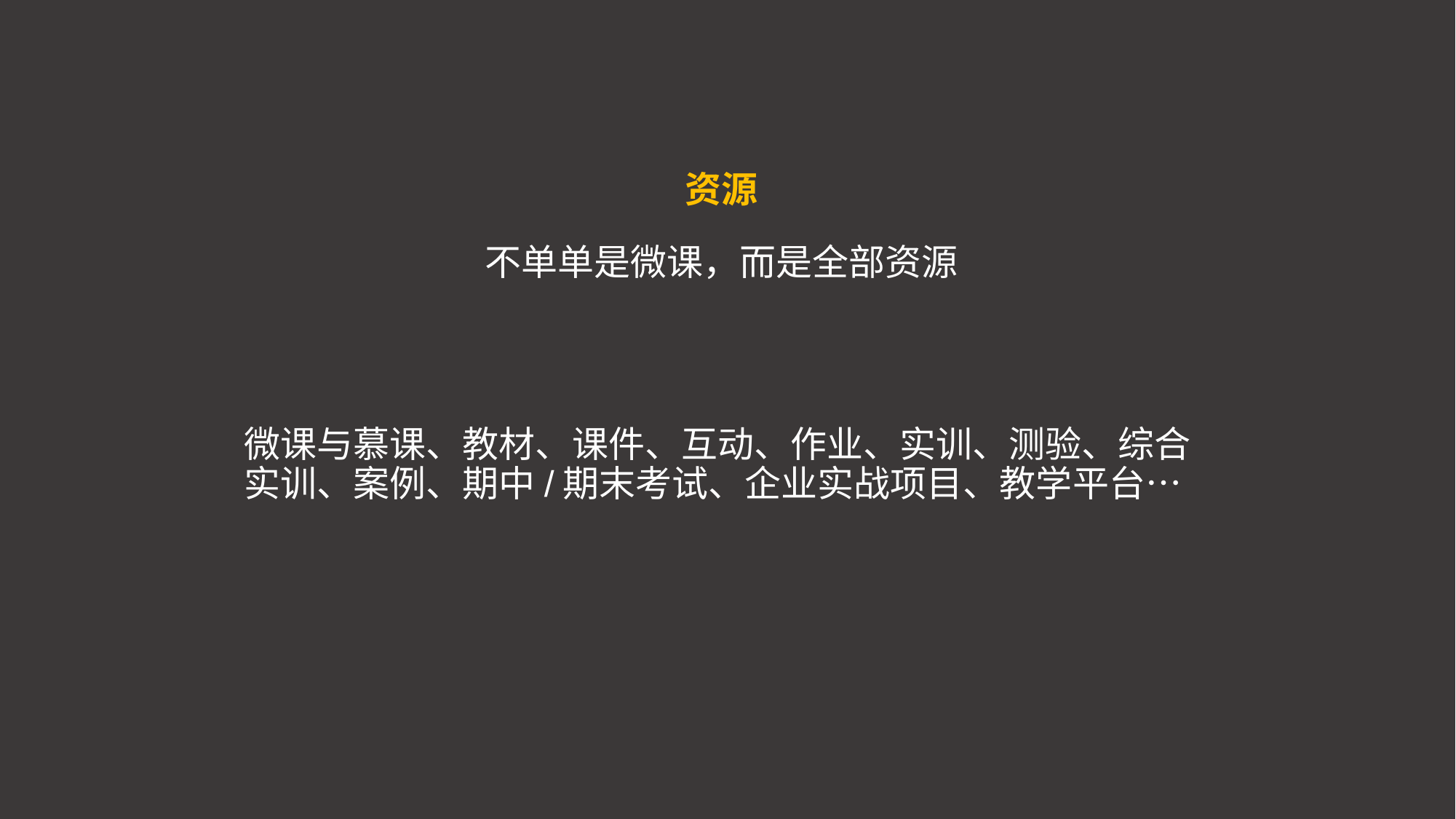

# 资源
不单单是微课，而是全部资源
微课与慕课、教材、课件、互动、作业、实训、测验、综合实训、案例、期中/期末考试、企业实战项目、教学平台…